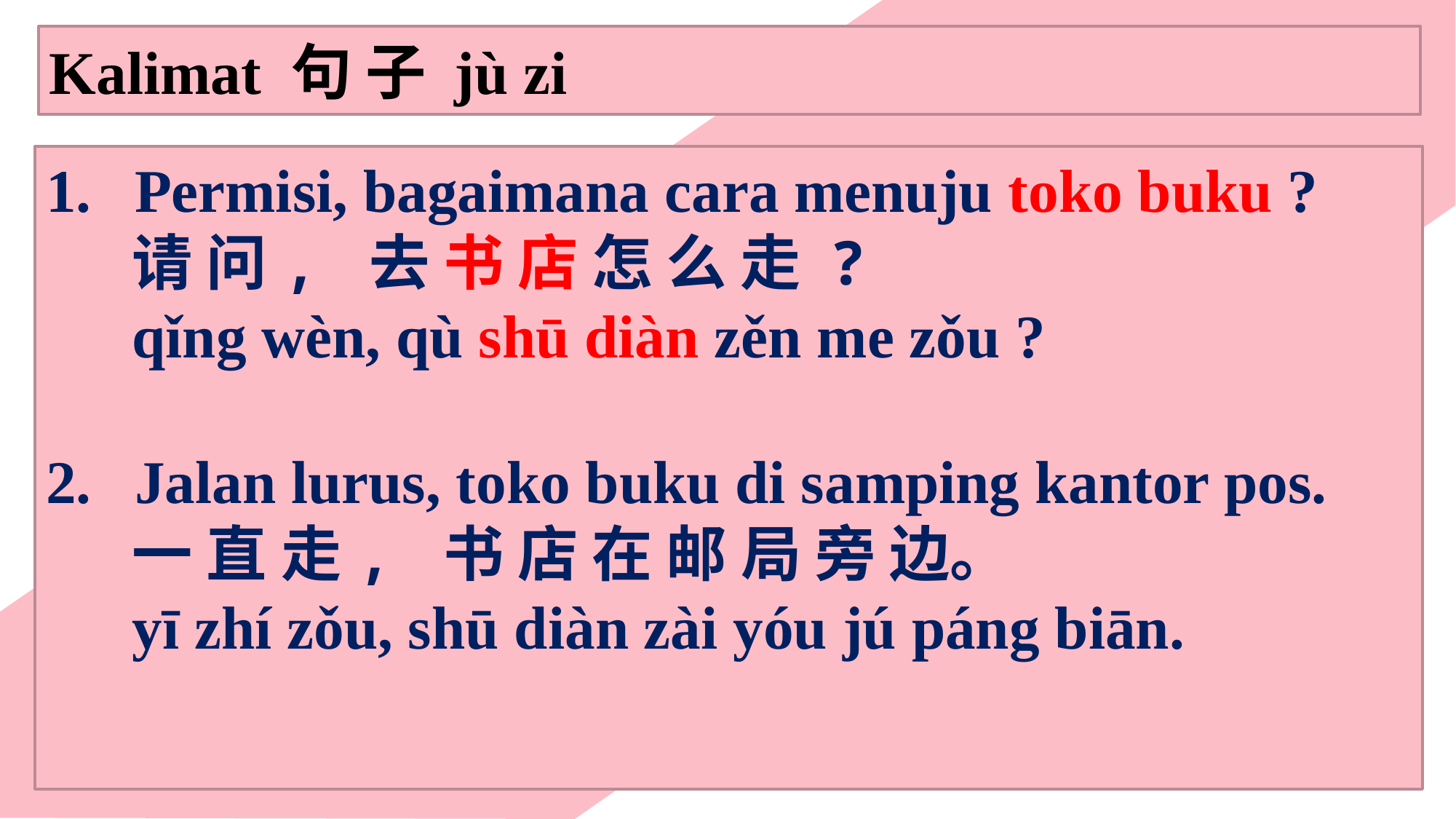

Kalimat 句 子 jù zi
Permisi, bagaimana cara menuju toko buku ?
请 问, 去 书 店 怎 么 走 ?
qǐng wèn, qù shū diàn zěn me zǒu ?

Jalan lurus, toko buku di samping kantor pos.
一 直 走, 书 店 在 邮 局 旁 边。
yī zhí zǒu, shū diàn zài yóu jú páng biān.